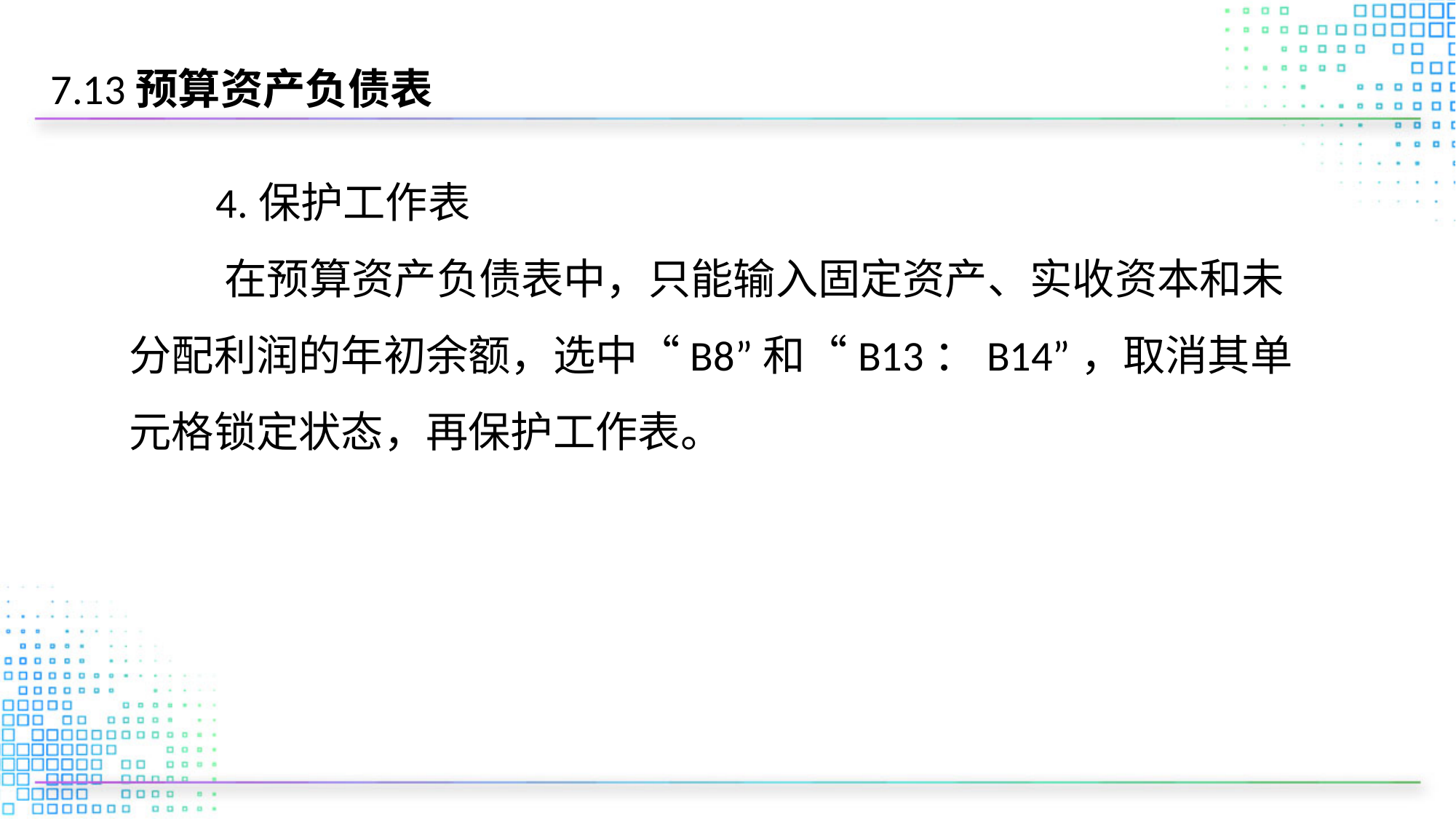

# 7.13预算资产负债表
         4.保护工作表
         在预算资产负债表中，只能输入固定资产、实收资本和未分配利润的年初余额，选中“B8”和“B13：B14”，取消其单元格锁定状态，再保护工作表。